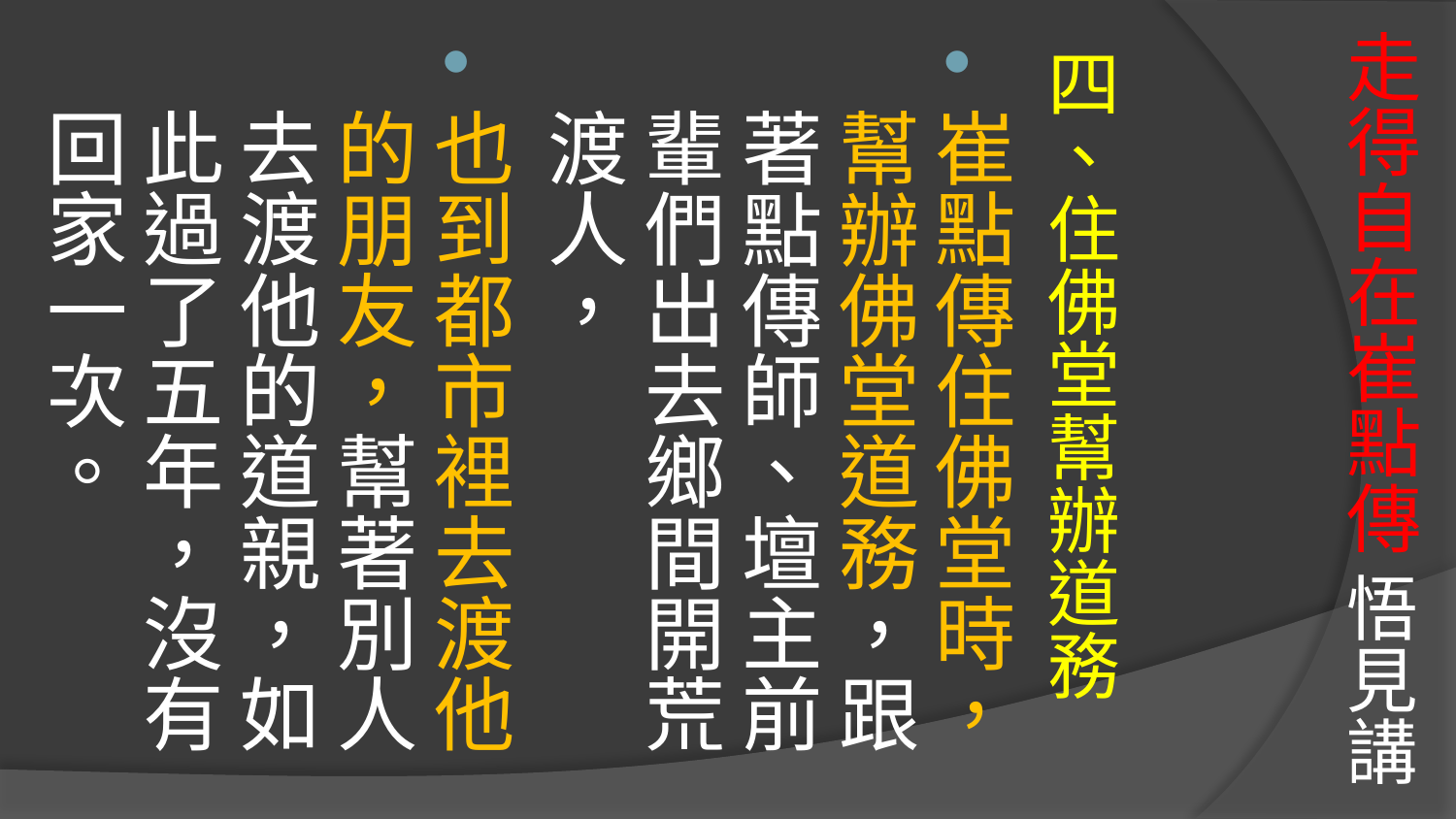

# 走得自在崔點傳 悟見講
四、住佛堂幫辦道務
崔點傳住佛堂時，幫辦佛堂道務，跟著點傳師、壇主前輩們出去鄉間開荒渡人，
也到都市裡去渡他的朋友，幫著別人去渡他的道親，如此過了五年，沒有回家一次。